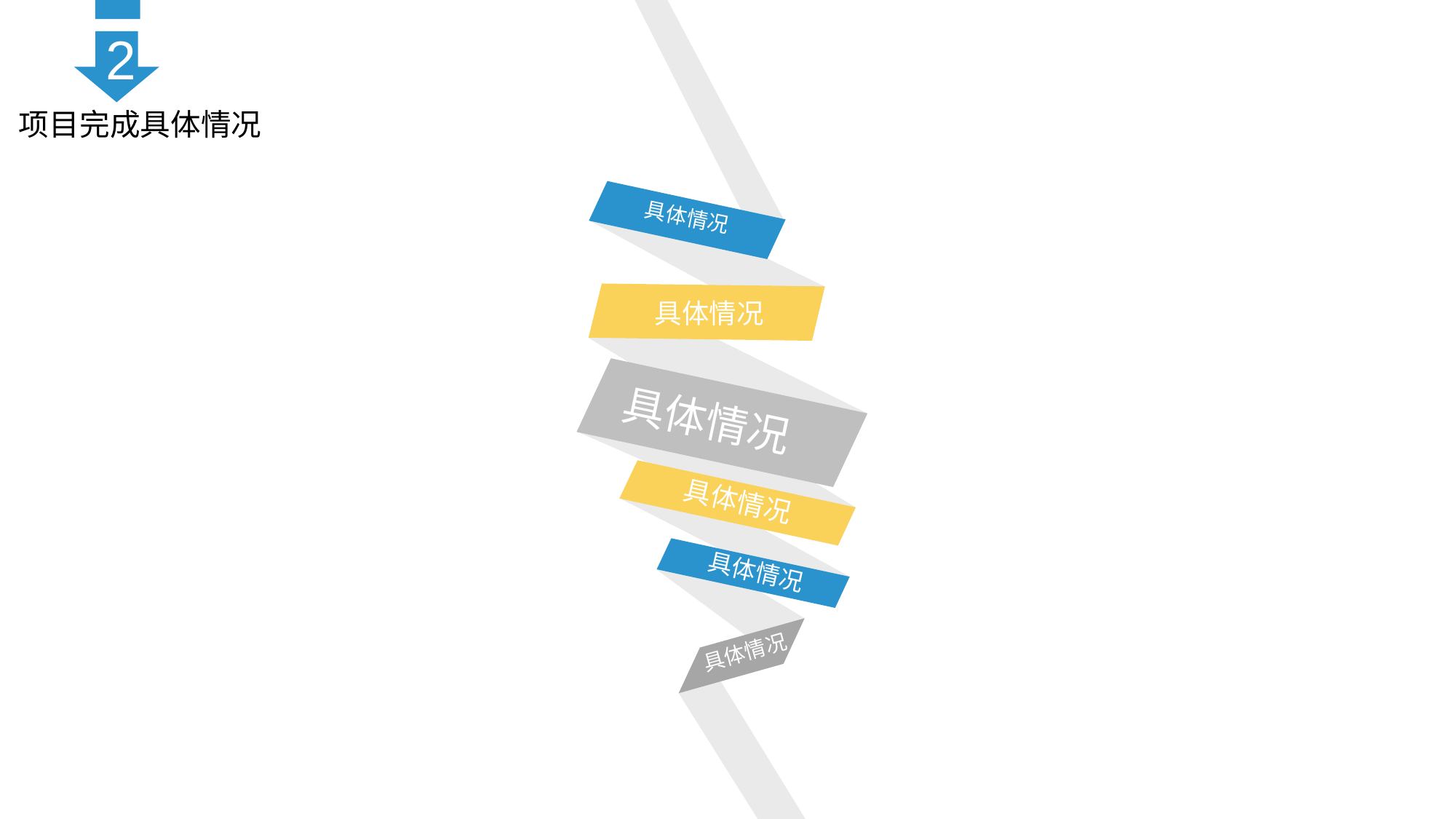

2
项目完成具体情况

具体情况

具体情况

具体情况

具体情况

具体情况

具体情况